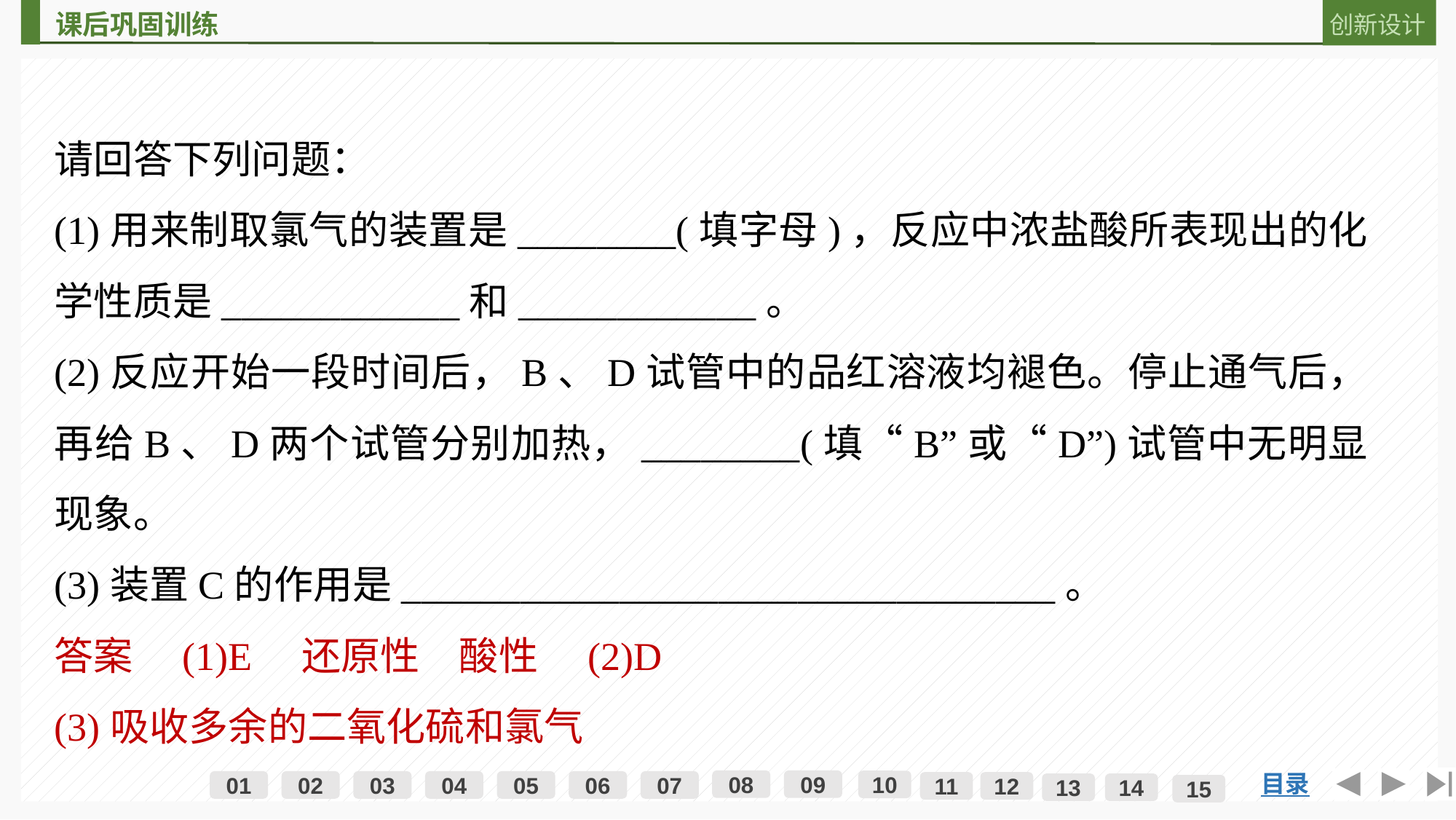

请回答下列问题：
(1)用来制取氯气的装置是________(填字母)，反应中浓盐酸所表现出的化学性质是____________和____________。
(2)反应开始一段时间后，B、D试管中的品红溶液均褪色。停止通气后，再给B、D两个试管分别加热，________(填“B”或“D”)试管中无明显现象。
(3)装置C的作用是_________________________________。
答案　(1)E　还原性　酸性　(2)D
(3)吸收多余的二氧化硫和氯气